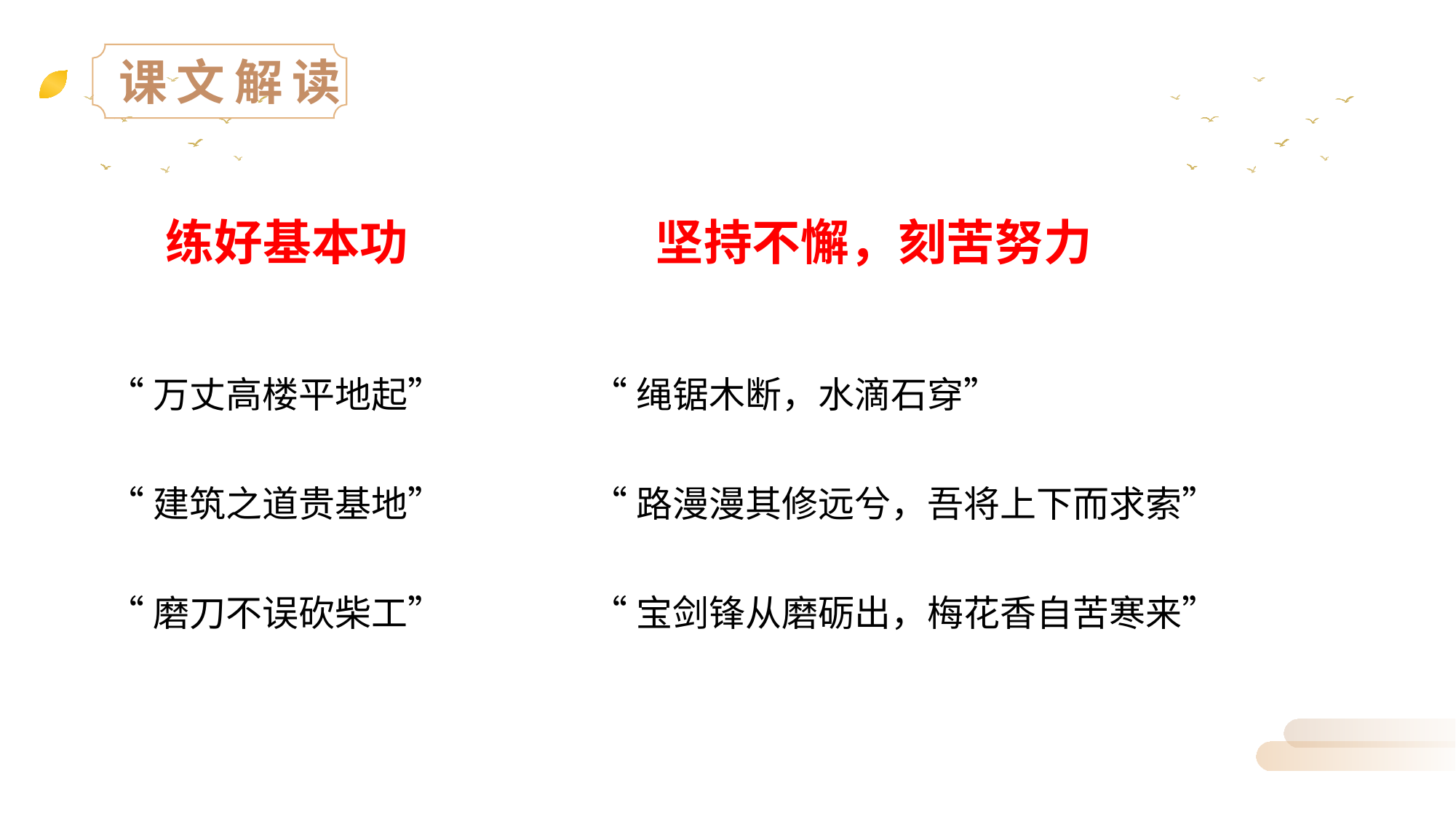

课文解读
练好基本功
坚持不懈，刻苦努力
“万丈高楼平地起”
“建筑之道贵基地”
“磨刀不误砍柴工”
“绳锯木断，水滴石穿”
“路漫漫其修远兮，吾将上下而求索”
“宝剑锋从磨砺出，梅花香自苦寒来”